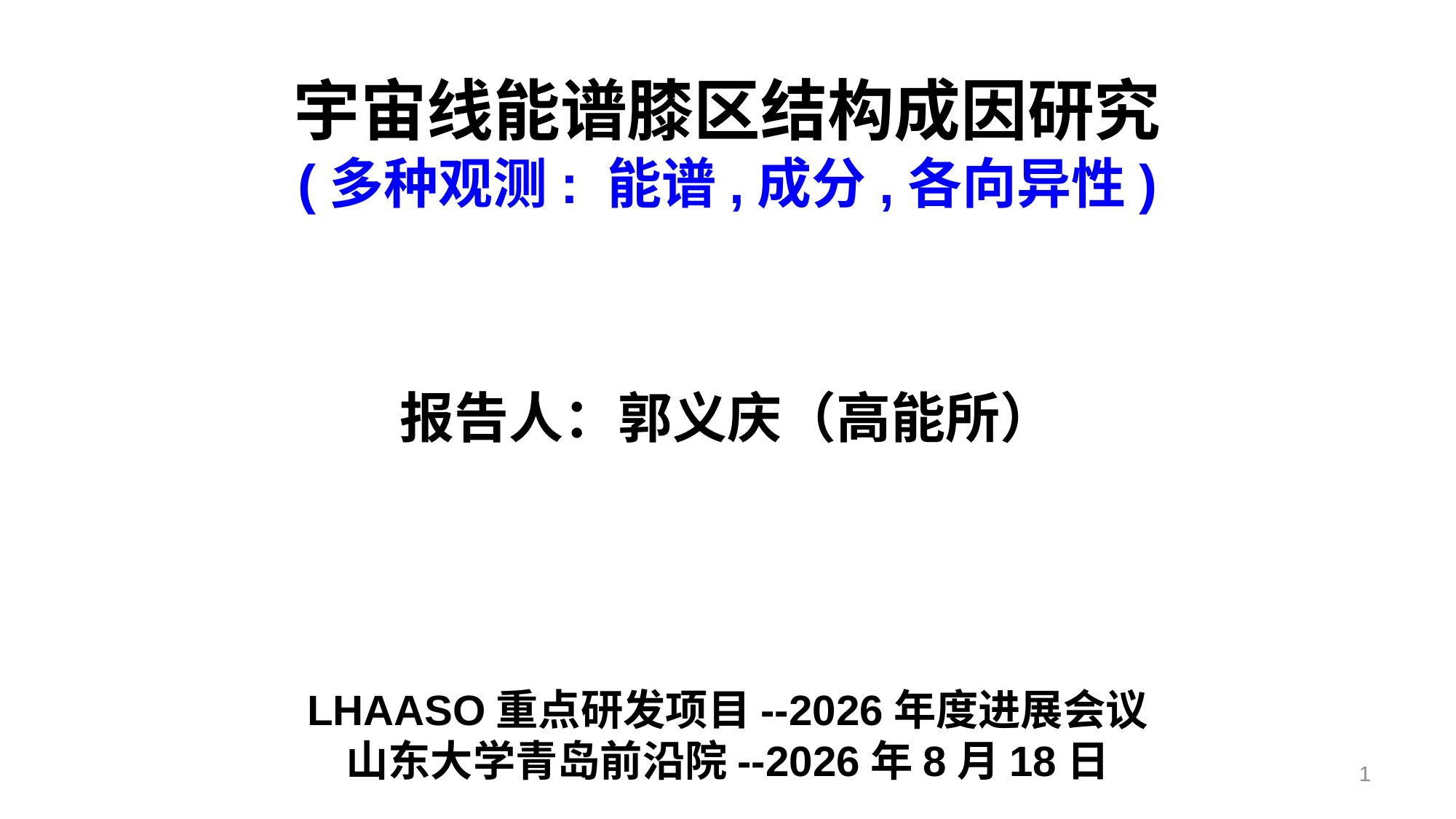

宇宙线能谱膝区结构成因研究
(多种观测: 能谱,成分,各向异性)
报告人：郭义庆（高能所）
LHAASO重点研发项目--2026年度进展会议
山东大学青岛前沿院--2026年8月18日
1